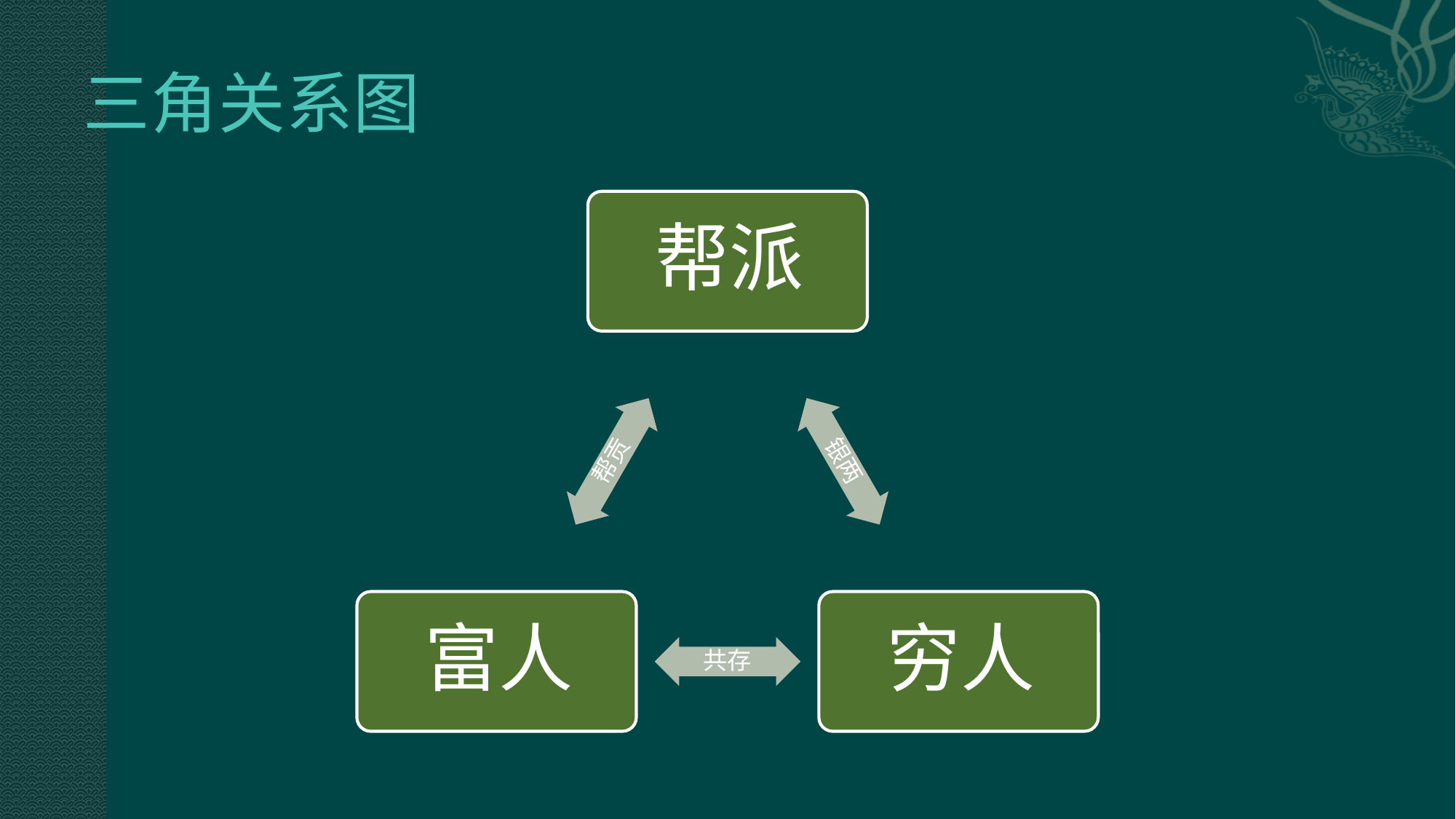

# 三角关系图
帮派
银两
穷人
共存
富人
帮贡